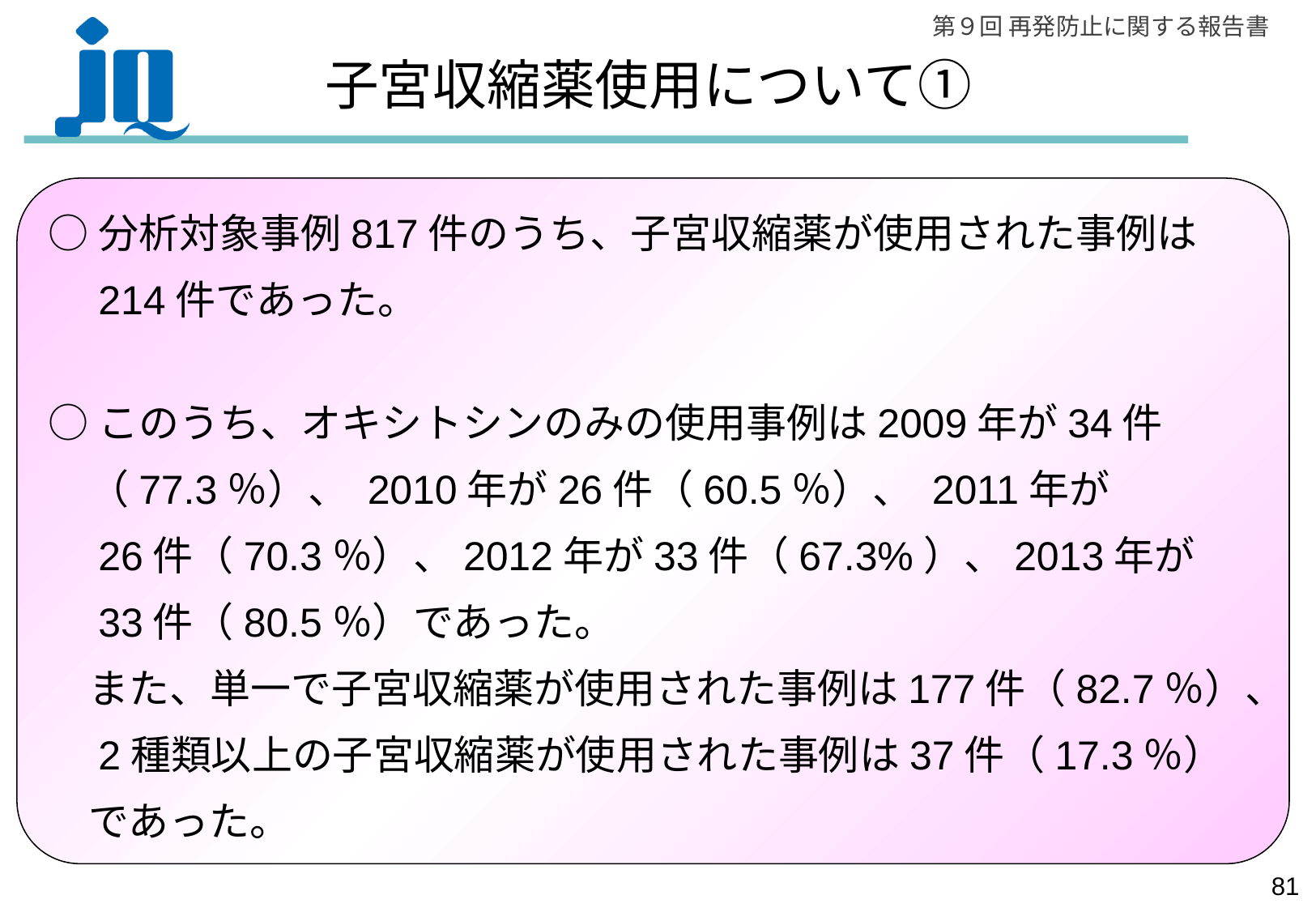

# 子宮収縮薬使用について①
○分析対象事例817件のうち、子宮収縮薬が使用された事例は
　214件であった。

○このうち、オキシトシンのみの使用事例は2009年が34件
　（77.3％）、 2010年が26件（60.5％）、 2011年が
　26件（70.3％）、2012年が33件（67.3%）、2013年が
　33件（80.5％）であった。
　また、単一で子宮収縮薬が使用された事例は177件（82.7％）、
　2種類以上の子宮収縮薬が使用された事例は37件（17.3％）
　であった。
81